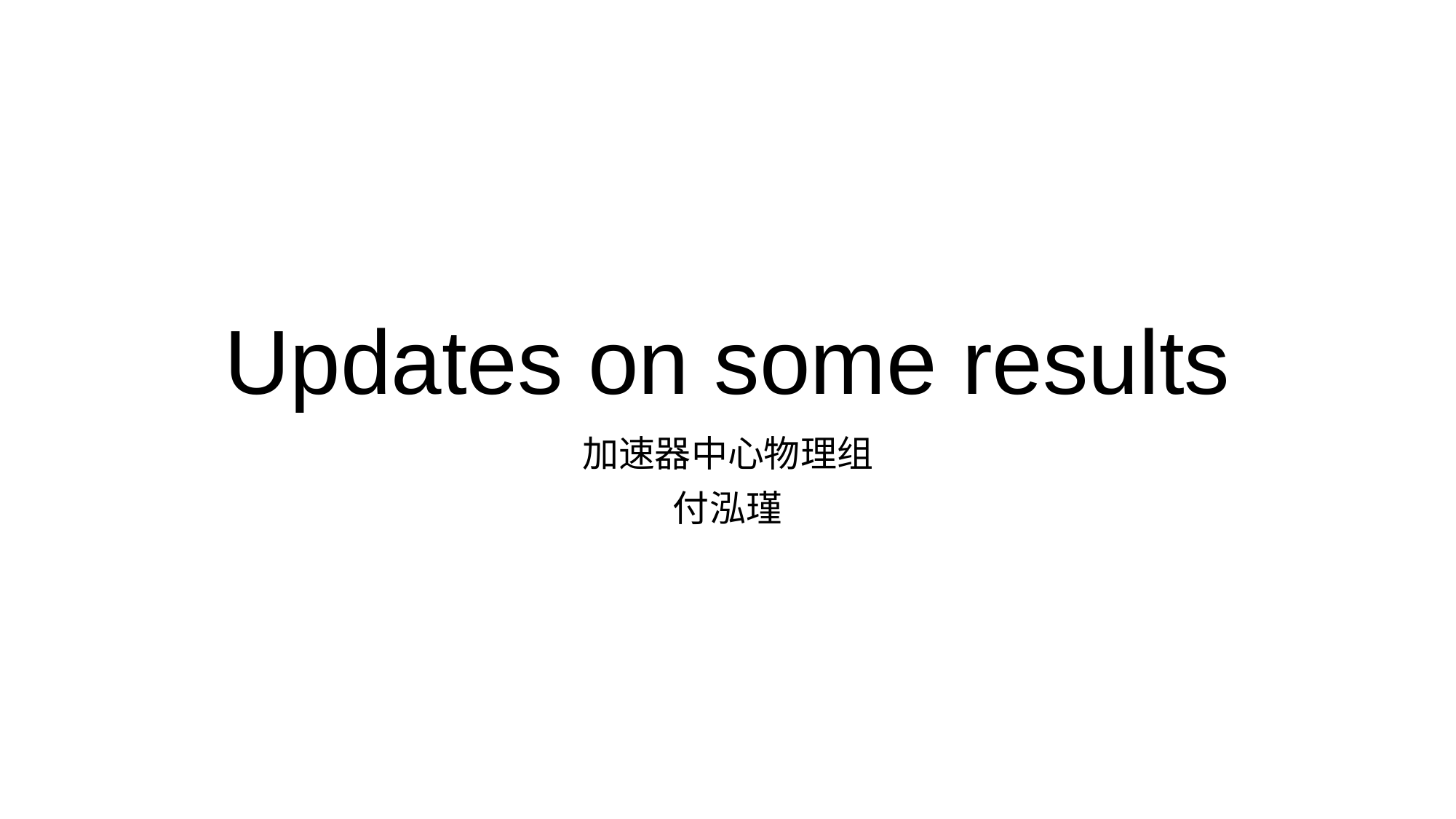

# Updates on some results
加速器中心物理组
付泓瑾